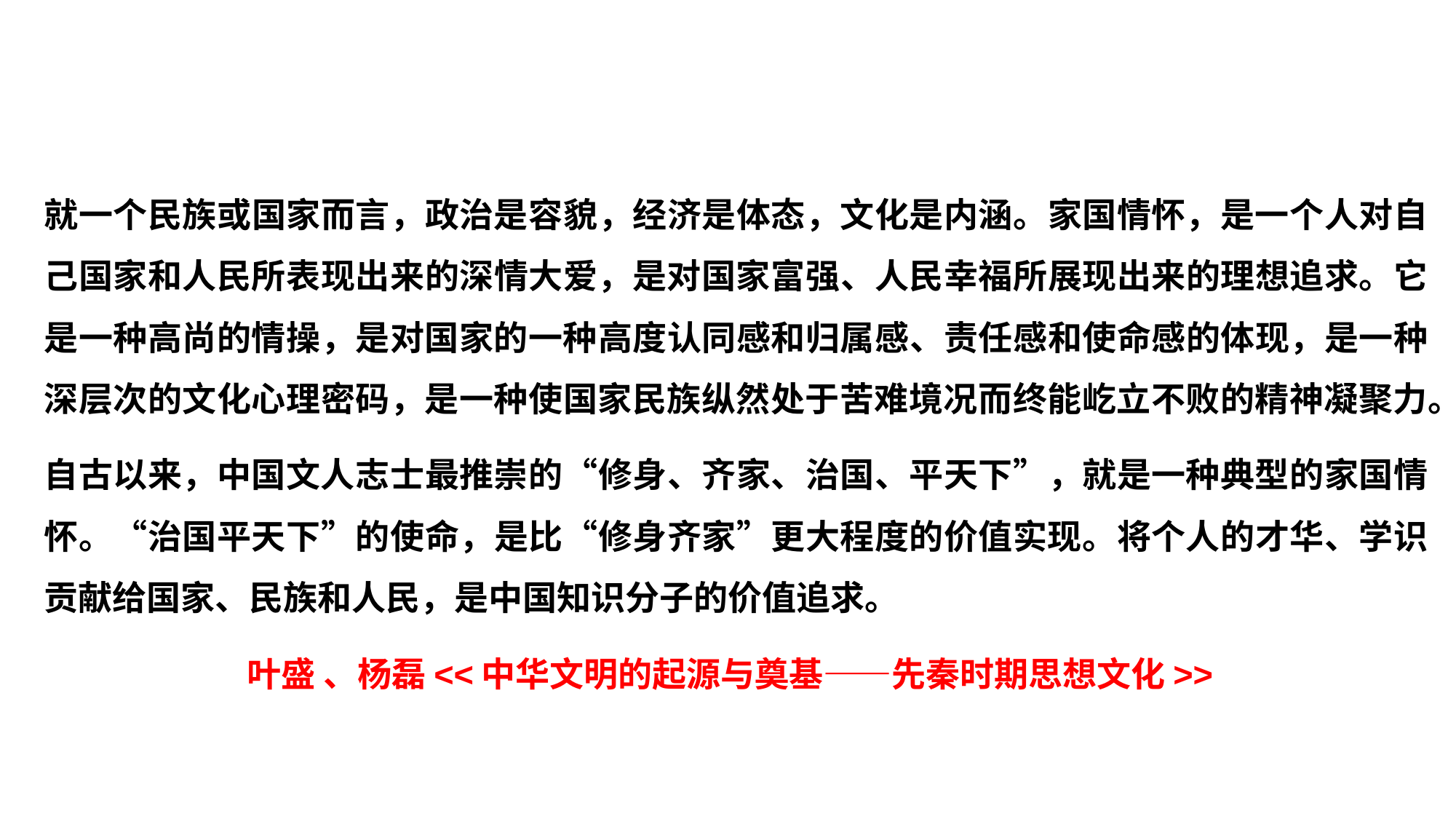

#
就一个民族或国家而言，政治是容貌，经济是体态，文化是内涵。家国情怀，是一个人对自己国家和人民所表现出来的深情大爱，是对国家富强、人民幸福所展现出来的理想追求。它是一种高尚的情操，是对国家的一种高度认同感和归属感、责任感和使命感的体现，是一种深层次的文化心理密码，是一种使国家民族纵然处于苦难境况而终能屹立不败的精神凝聚力。
自古以来，中国文人志士最推崇的“修身、齐家、治国、平天下”，就是一种典型的家国情怀。“治国平天下”的使命，是比“修身齐家”更大程度的价值实现。将个人的才华、学识贡献给国家、民族和人民，是中国知识分子的价值追求。
                         叶盛 、杨磊<<中华文明的起源与奠基——先秦时期思想文化>>